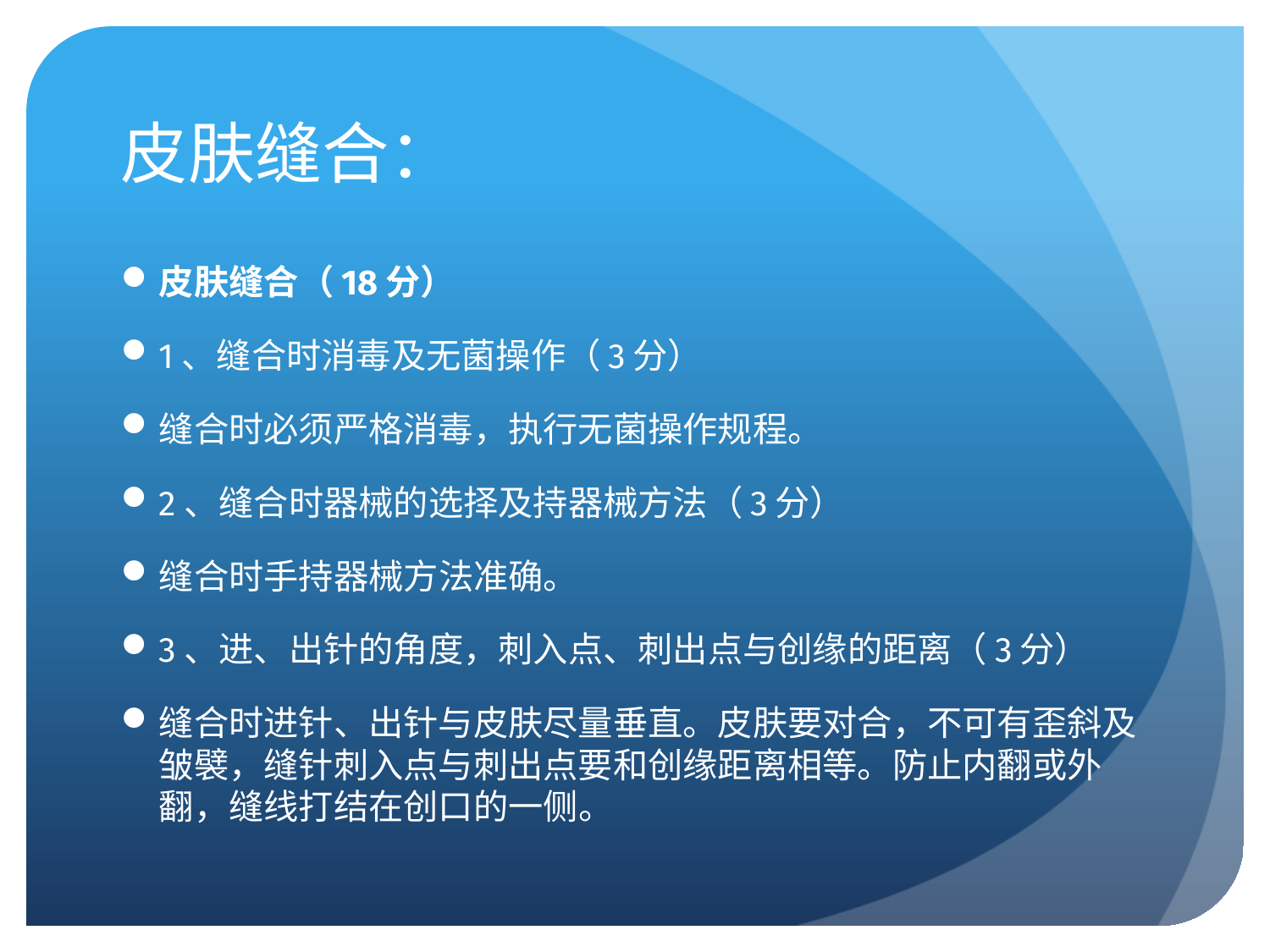

# 皮肤缝合：
皮肤缝合（18分）
1、缝合时消毒及无菌操作（3分）
缝合时必须严格消毒，执行无菌操作规程。
2、缝合时器械的选择及持器械方法（3分）
缝合时手持器械方法准确。
3、进、出针的角度，刺入点、刺出点与创缘的距离（3分）
缝合时进针、出针与皮肤尽量垂直。皮肤要对合，不可有歪斜及皱襞，缝针刺入点与刺出点要和创缘距离相等。防止内翻或外翻，缝线打结在创口的一侧。